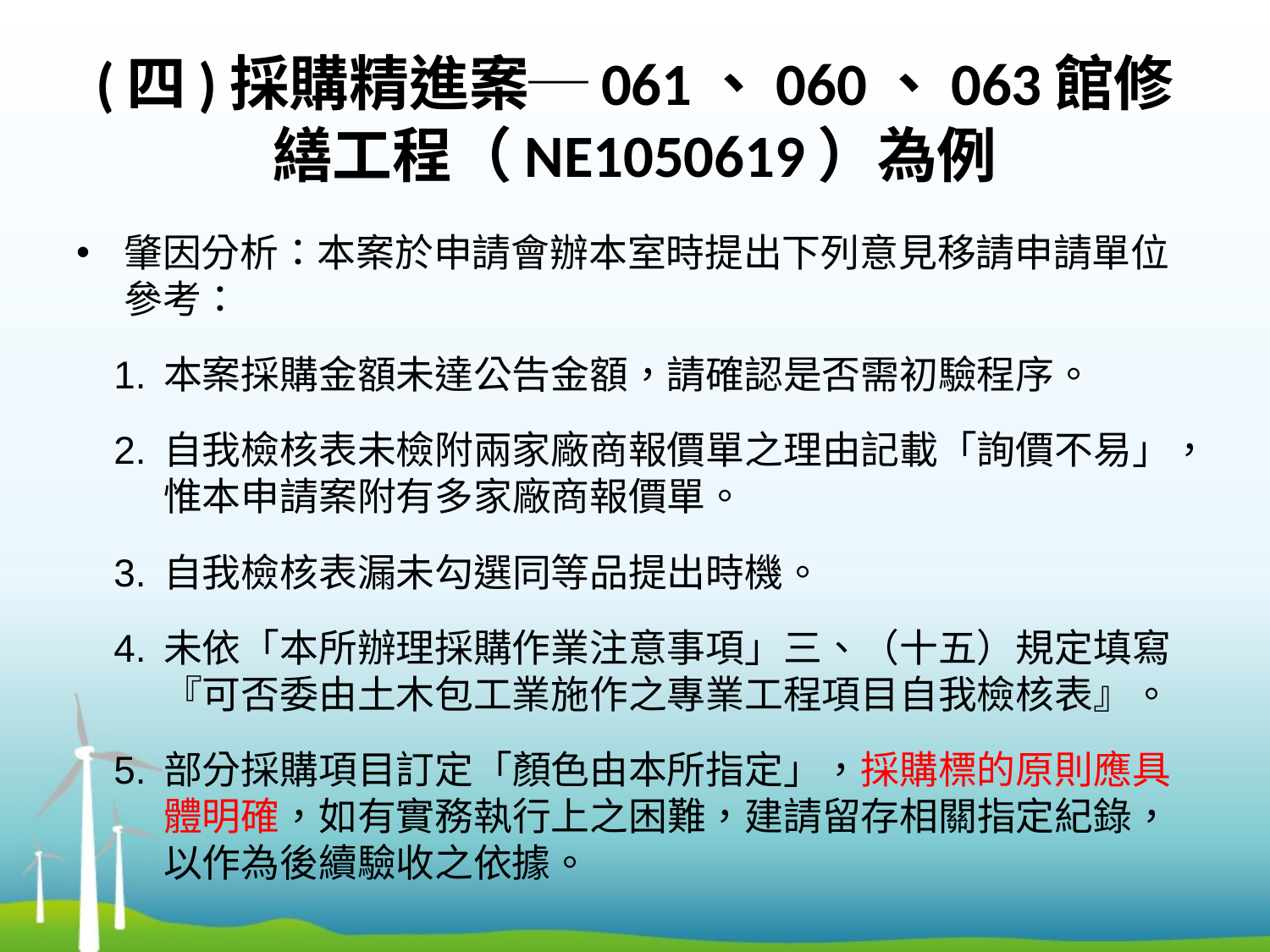

# (四)採購精進案─061、060、063館修繕工程（NE1050619）為例
肇因分析：本案於申請會辦本室時提出下列意見移請申請單位參考：
本案採購金額未達公告金額，請確認是否需初驗程序。
自我檢核表未檢附兩家廠商報價單之理由記載「詢價不易」，惟本申請案附有多家廠商報價單。
自我檢核表漏未勾選同等品提出時機。
未依「本所辦理採購作業注意事項」三、（十五）規定填寫『可否委由土木包工業施作之專業工程項目自我檢核表』。
部分採購項目訂定「顏色由本所指定」，採購標的原則應具體明確，如有實務執行上之困難，建請留存相關指定紀錄，以作為後續驗收之依據。